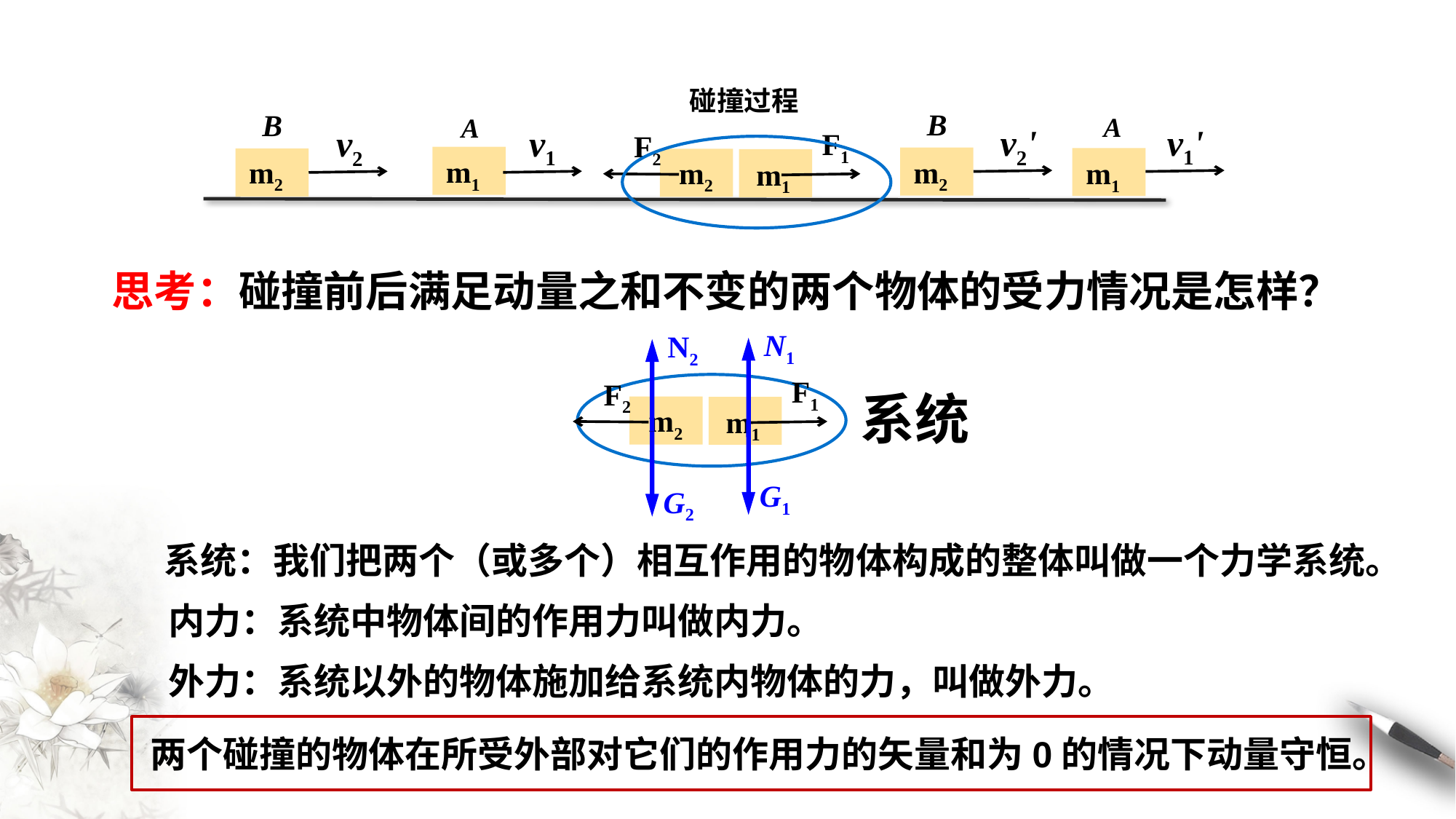

碰撞过程
B
v2'

m2
B
v2
m2

A

v1
m1
A

v1'
m1
F1
F2

m2
m1
思考：碰撞前后满足动量之和不变的两个物体的受力情况是怎样？
N1

N2

F1
F2

系统

m2

m1
G1

G2
系统：我们把两个（或多个）相互作用的物体构成的整体叫做一个力学系统。
内力：系统中物体间的作用力叫做内力。
外力：系统以外的物体施加给系统内物体的力，叫做外力。
两个碰撞的物体在所受外部对它们的作用力的矢量和为0的情况下动量守恒。